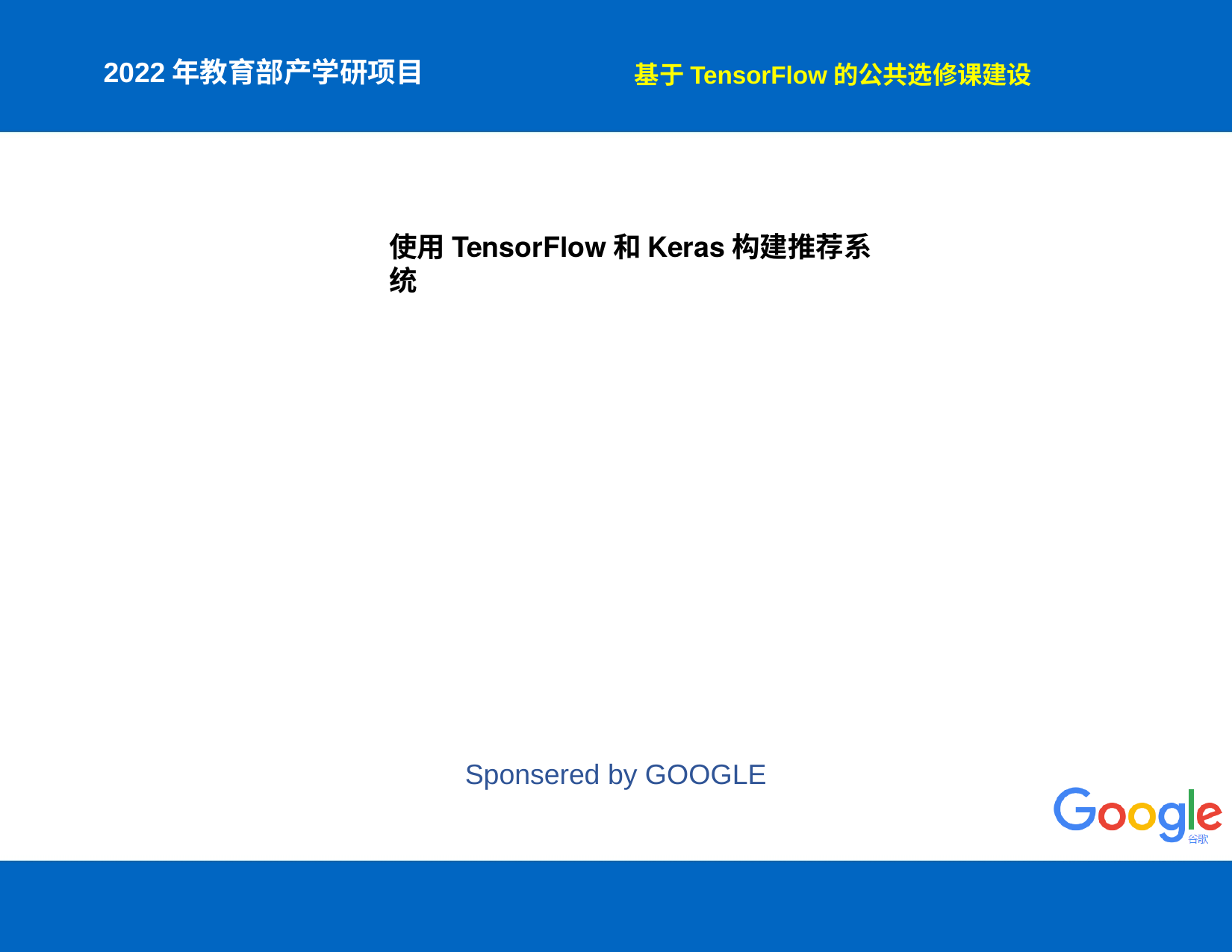

2022年教育部产学研项目
# 基于TensorFlow的公共选修课建设
使用TensorFlow和Keras构建推荐系统
Sponsered by GOOGLE